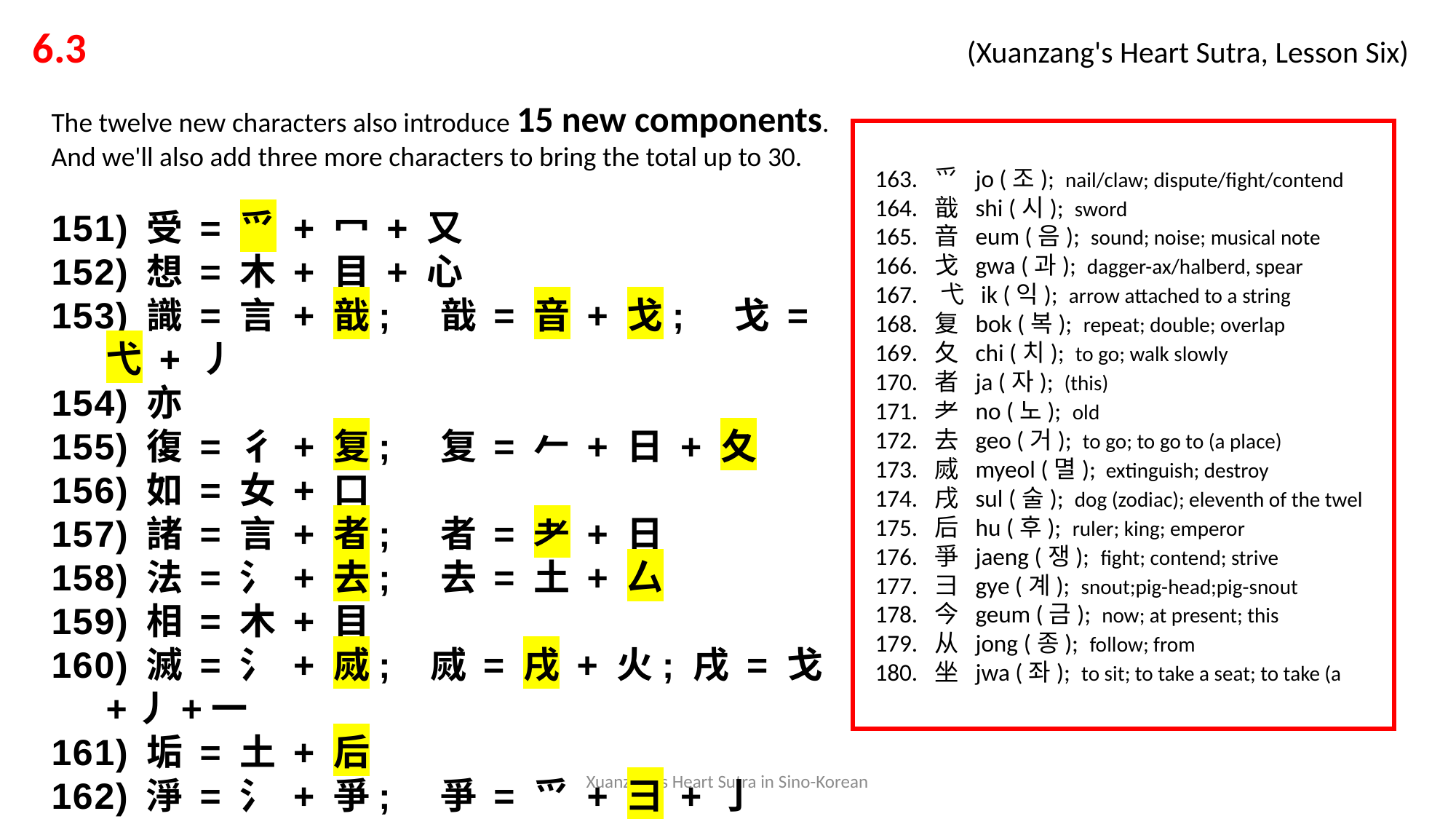

6.3  			  			                             (Xuanzang's Heart Sutra, Lesson Six)
The twelve new characters also introduce 15 new components. And we'll also add three more characters to bring the total up to 30.

 受 = 爫 + 冖 + 又
 想 = 木 + 目 + 心
 識 = 言 + 戠;    戠 = 音 + 戈;    戈 = 弋 + 丿
 亦
 復 = 彳 + 复;    复 = 𠂉 + 日 + 夂
 如 = 女 + 口
 諸 = 言 + 者;    者 = 耂 + 日
 法 = 氵 + 去;    去 = 土 + 厶
 相 = 木 + 目
 滅 = 氵 + 烕;   烕 = 戌 + 火; 戌 = 戈+丿+一
 垢 = 土 + 后
 淨 = 氵 + 爭;    爭 = 爫 + 彐 + 亅

163.  爫  jo (조);  nail/claw; dispute/fight/contend
164.  戠  shi (시);  sword
165.  音  eum (음);  sound; noise; musical note
166.  戈  gwa (과);  dagger-ax/halberd, spear
167.   弋  ik (익);  arrow attached to a string
168.  复  bok (복);  repeat; double; overlap
169.  夂  chi (치);  to go; walk slowly
170.  者  ja (자);  (this)
171.  耂  no (노);  old
172.  去  geo (거);  to go; to go to (a place)
173.  烕  myeol (멸);  extinguish; destroy
174.  戌  sul (술);  dog (zodiac); eleventh of the twel
175.  后  hu (후);  ruler; king; emperor
176.  爭  jaeng (쟁);  fight; contend; strive
177.  彐  gye (계);  snout;pig-head;pig-snout
178.  今  geum (금);  now; at present; this
179.  从  jong (종);  follow; from
180.  坐  jwa (좌);  to sit; to take a seat; to take (a
Xuanzang's Heart Sutra in Sino-Korean